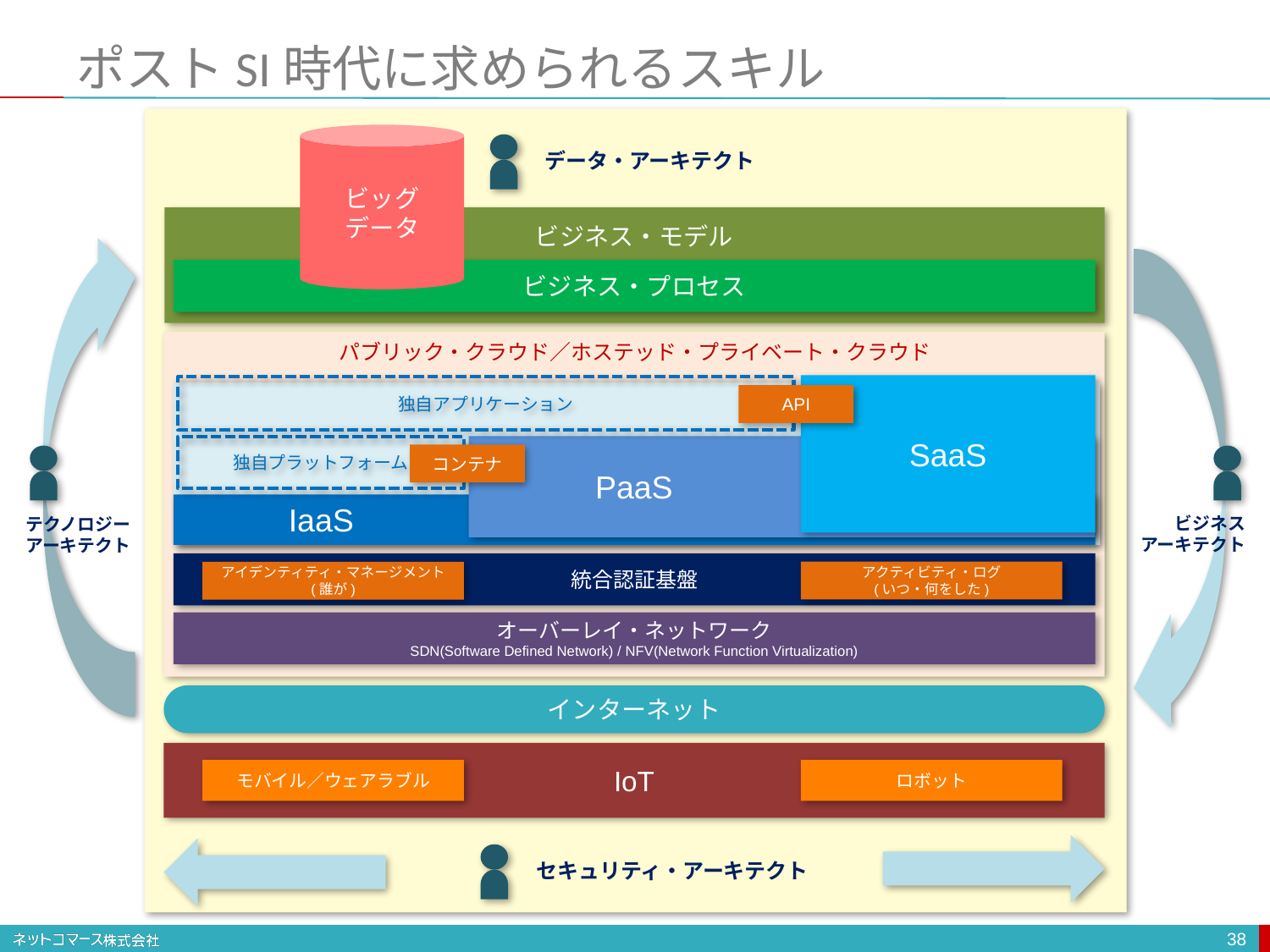

# ポストSI時代に求められるスキル

ビッグ
データ

データ・アーキテクト

ビジネス・モデル

ビジネス・プロセス

パブリック・クラウド／ホステッド・プライベート・クラウド
SaaS
独自アプリケーション

API

独自プラットフォーム
コンテナ

PaaS
IaaS

ビジネス
アーキテクト
テクノロジー
アーキテクト
統合認証基盤
アクティビティ・ログ
(いつ・何をした)
アイデンティティ・マネージメント
(誰が)
オーバーレイ・ネットワーク
SDN(Software Defined Network) / NFV(Network Function Virtualization)
インターネット
IoT
モバイル／ウェアラブル
ロボット

セキュリティ・アーキテクト
38